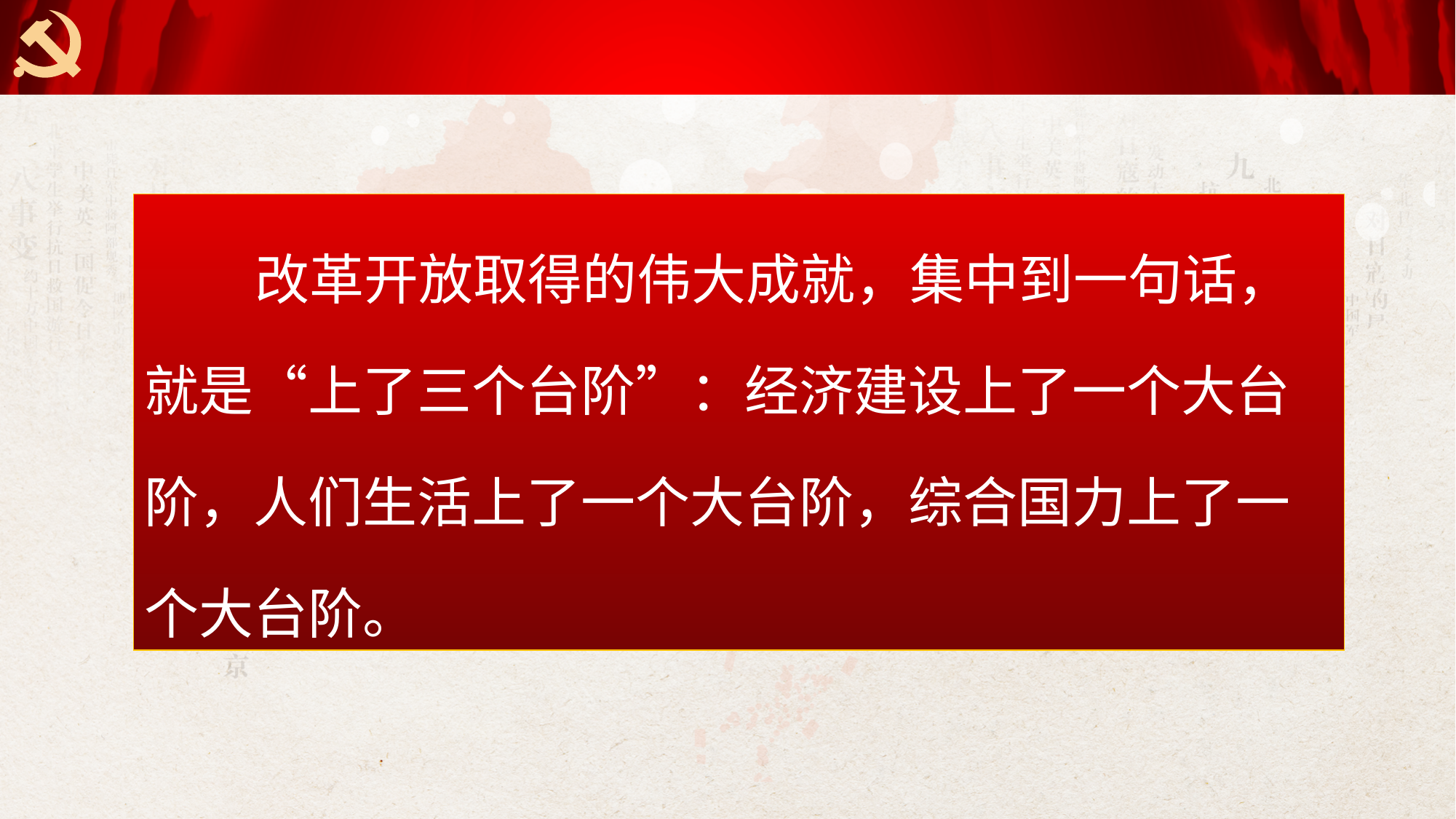

改革开放取得的伟大成就，集中到一句话，就是“上了三个台阶”：经济建设上了一个大台阶，人们生活上了一个大台阶，综合国力上了一个大台阶。